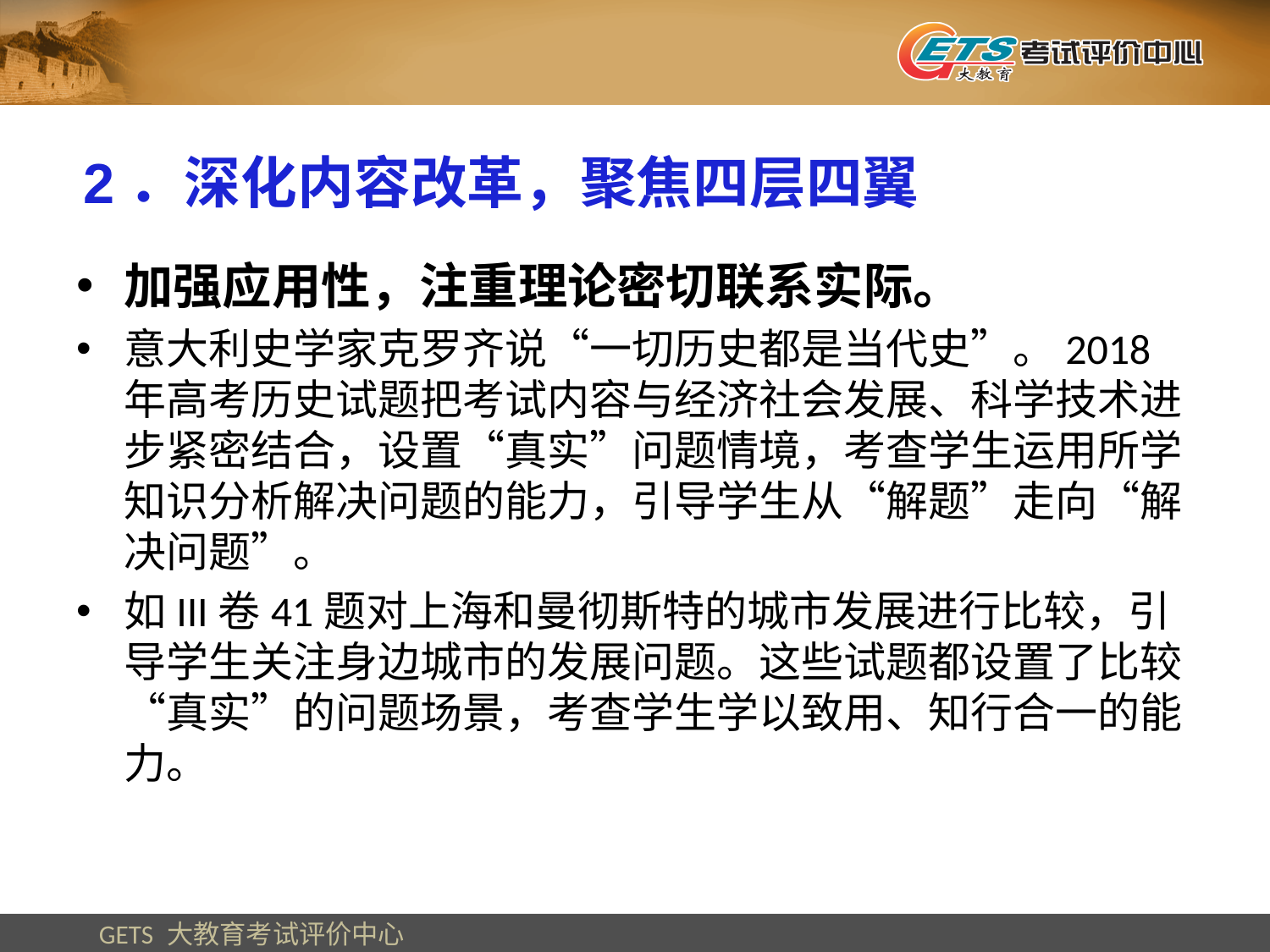

2．深化内容改革，聚焦四层四翼
加强应用性，注重理论密切联系实际。
意大利史学家克罗齐说“一切历史都是当代史”。2018年高考历史试题把考试内容与经济社会发展、科学技术进步紧密结合，设置“真实”问题情境，考查学生运用所学知识分析解决问题的能力，引导学生从“解题”走向“解决问题”。
如III卷41题对上海和曼彻斯特的城市发展进行比较，引导学生关注身边城市的发展问题。这些试题都设置了比较“真实”的问题场景，考查学生学以致用、知行合一的能力。